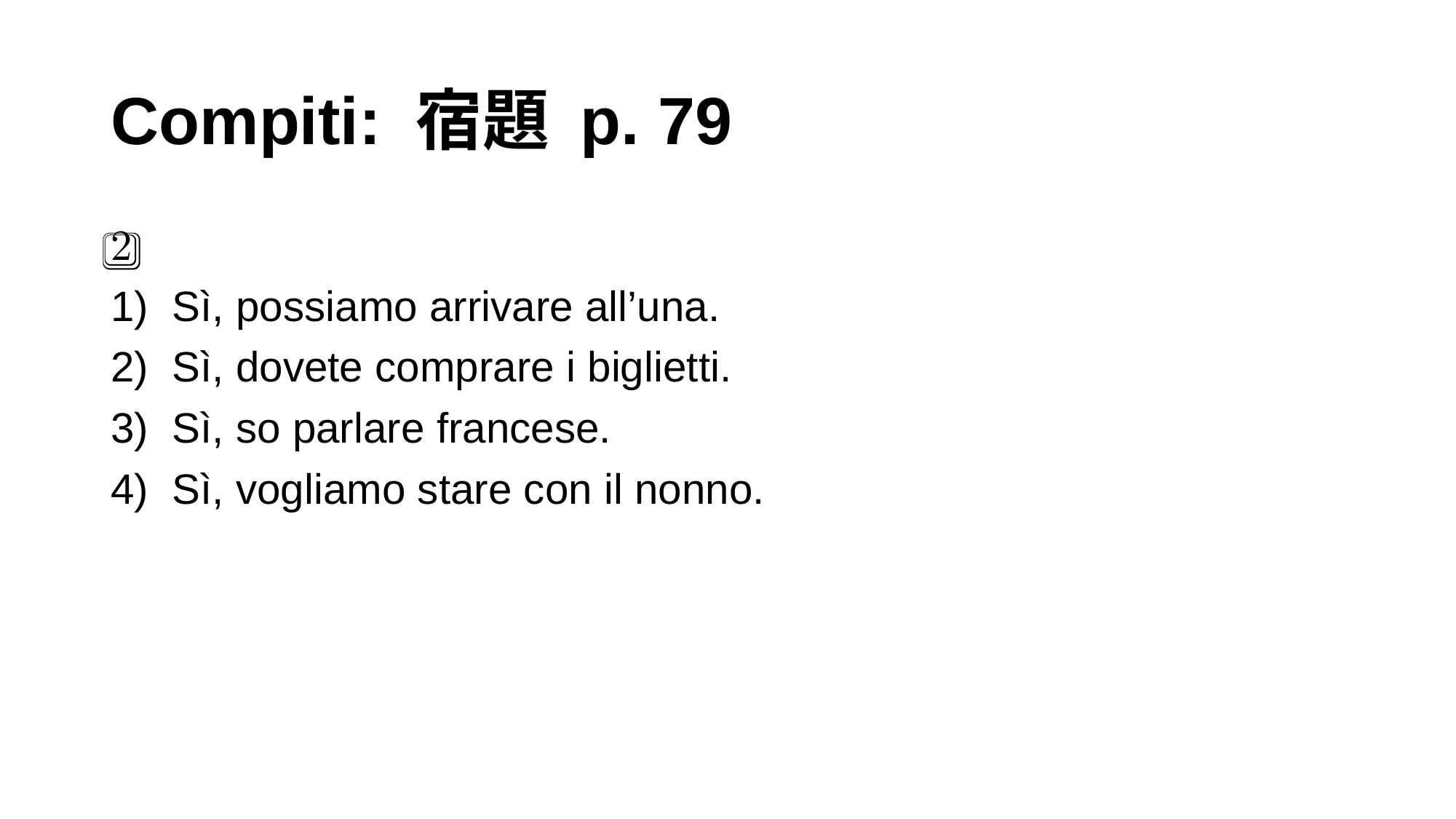

# Compiti: 宿題 p. 79
2⃣
Sì, possiamo arrivare all’una.
Sì, dovete comprare i biglietti.
Sì, so parlare francese.
Sì, vogliamo stare con il nonno.